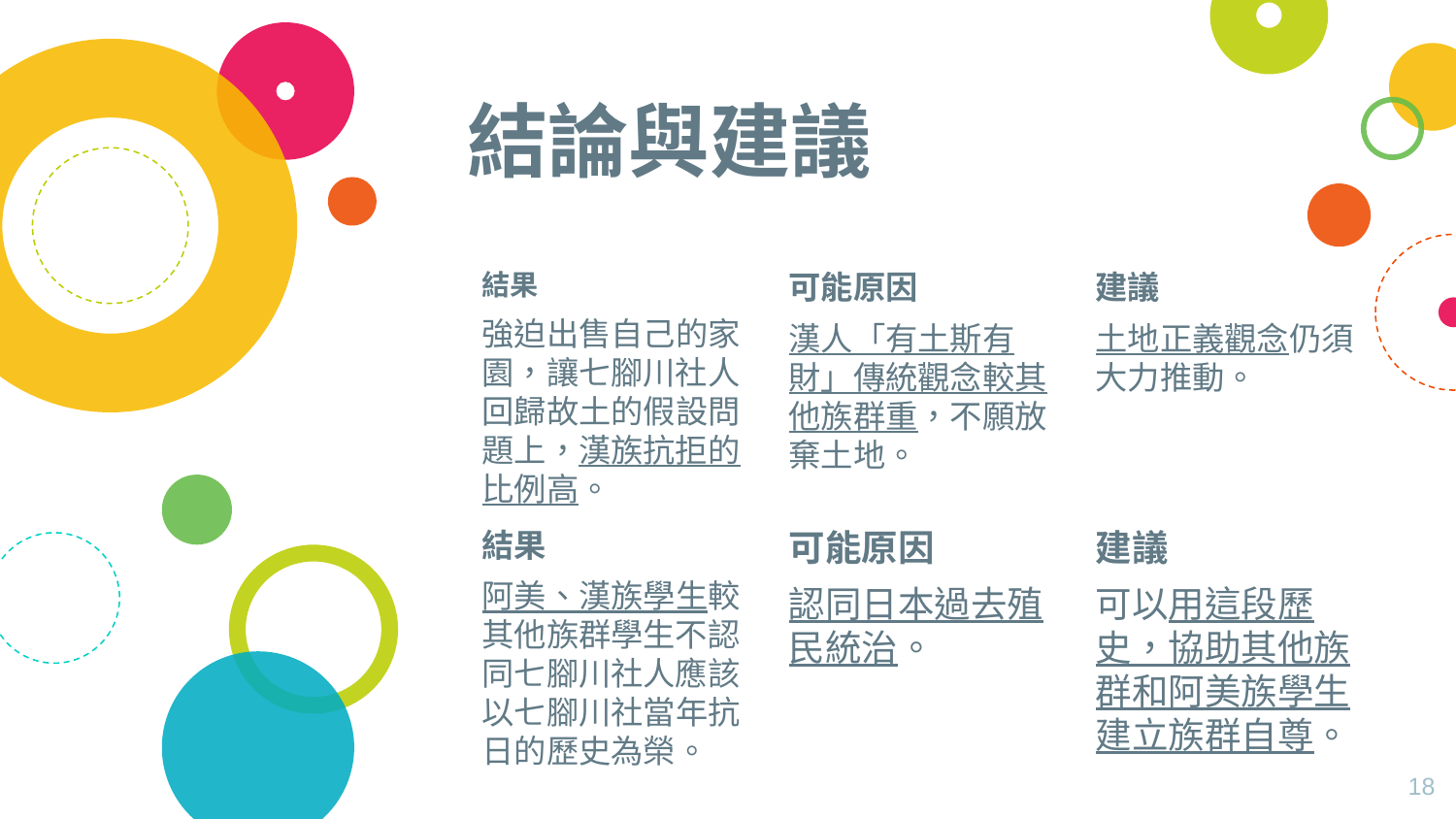

# 結論與建議
結果
強迫出售自己的家園，讓七腳川社人回歸故土的假設問題上，漢族抗拒的比例高。
可能原因
漢人「有土斯有財」傳統觀念較其他族群重，不願放棄土地。
建議
土地正義觀念仍須大力推動。

結果
阿美、漢族學生較其他族群學生不認同七腳川社人應該以七腳川社當年抗日的歷史為榮。
可能原因
認同日本過去殖民統治。
建議
可以用這段歷史，協助其他族群和阿美族學生建立族群自尊。
18